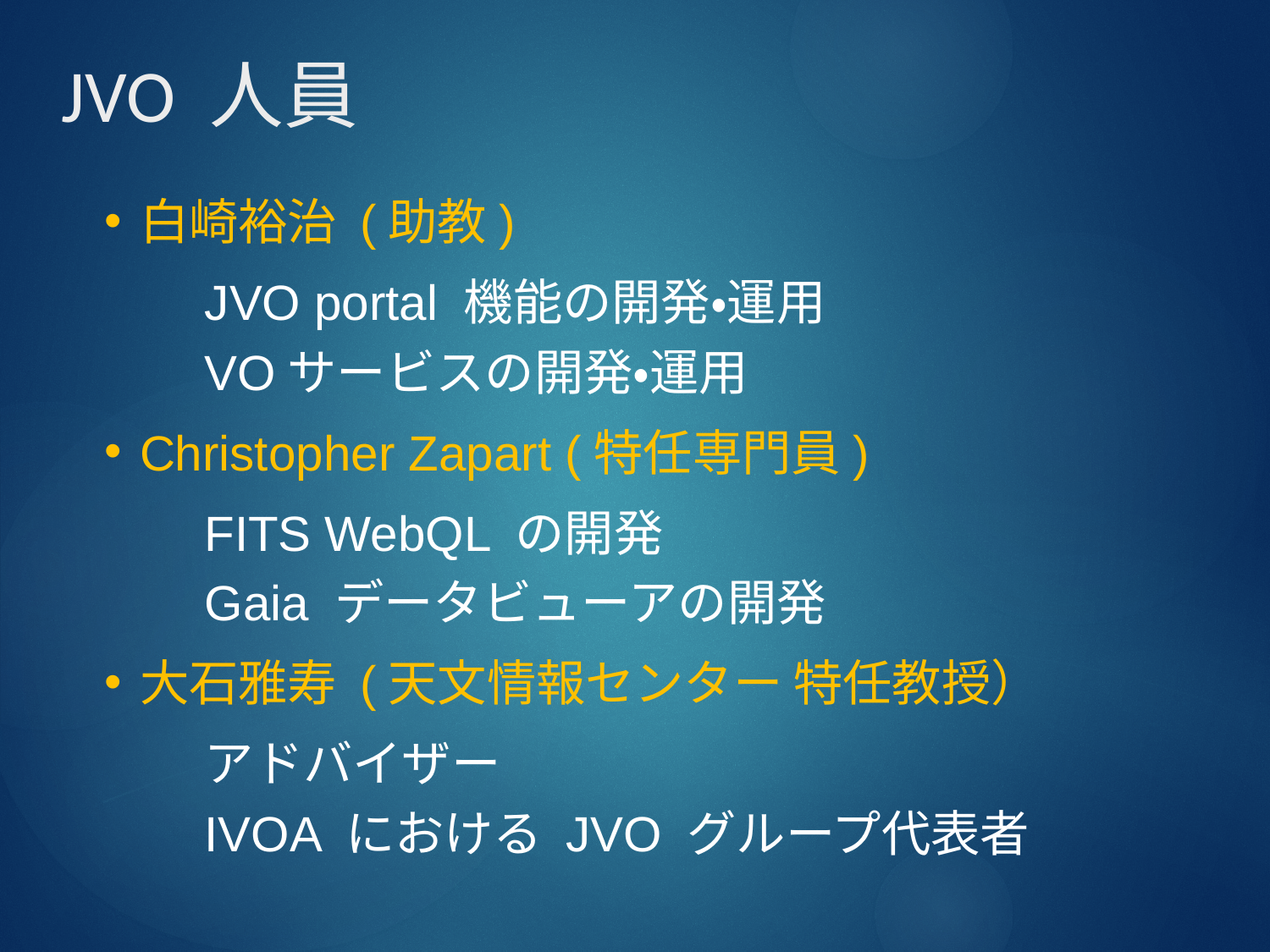

# JVO 人員
白崎裕治 (助教)
JVO portal 機能の開発・運用
VOサービスの開発・運用
Christopher Zapart (特任専門員)
FITS WebQL の開発
Gaia データビューアの開発
大石雅寿 (天文情報センター 特任教授）
アドバイザー
IVOA における JVO グループ代表者